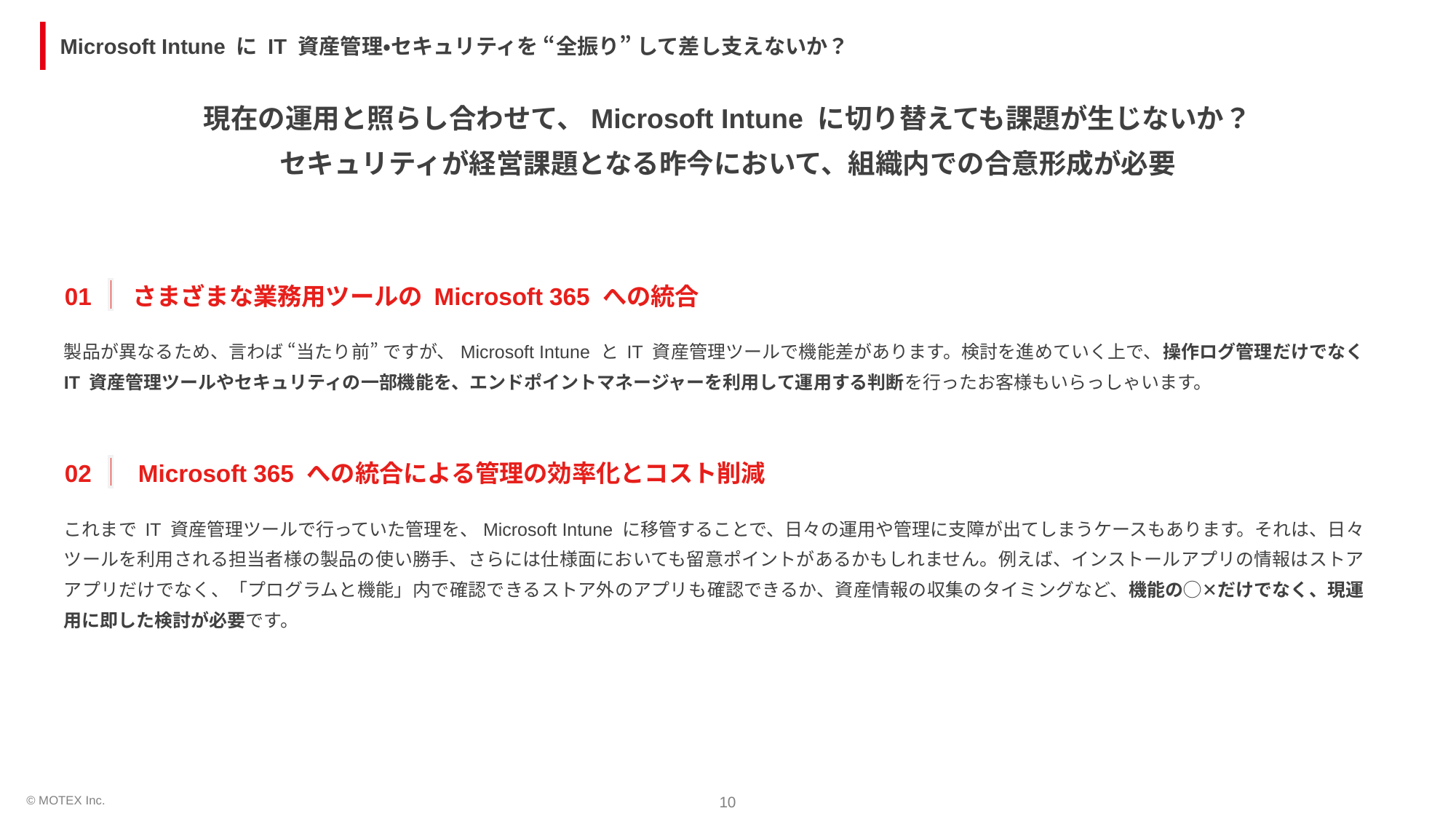

Microsoft Intune に IT 資産管理・セキュリティを “全振り” して差し支えないか？
現在の運用と照らし合わせて、Microsoft Intune に切り替えても課題が生じないか？
セキュリティが経営課題となる昨今において、組織内での合意形成が必要
01　  さまざまな業務用ツールの Microsoft 365 への統合

製品が異なるため、言わば “当たり前” ですが、Microsoft Intune と IT 資産管理ツールで機能差があります。検討を進めていく上で、操作ログ管理だけでなく IT 資産管理ツールやセキュリティの一部機能を、エンドポイントマネージャーを利用して運用する判断を行ったお客様もいらっしゃいます。
02　  Microsoft 365 への統合による管理の効率化とコスト削減

これまで IT 資産管理ツールで行っていた管理を、Microsoft Intune に移管することで、日々の運用や管理に支障が出てしまうケースもあります。それは、日々ツールを利用される担当者様の製品の使い勝手、さらには仕様面においても留意ポイントがあるかもしれません。例えば、インストールアプリの情報はストアアプリだけでなく、「プログラムと機能」内で確認できるストア外のアプリも確認できるか、資産情報の収集のタイミングなど、機能の◯✕だけでなく、現運用に即した検討が必要です。